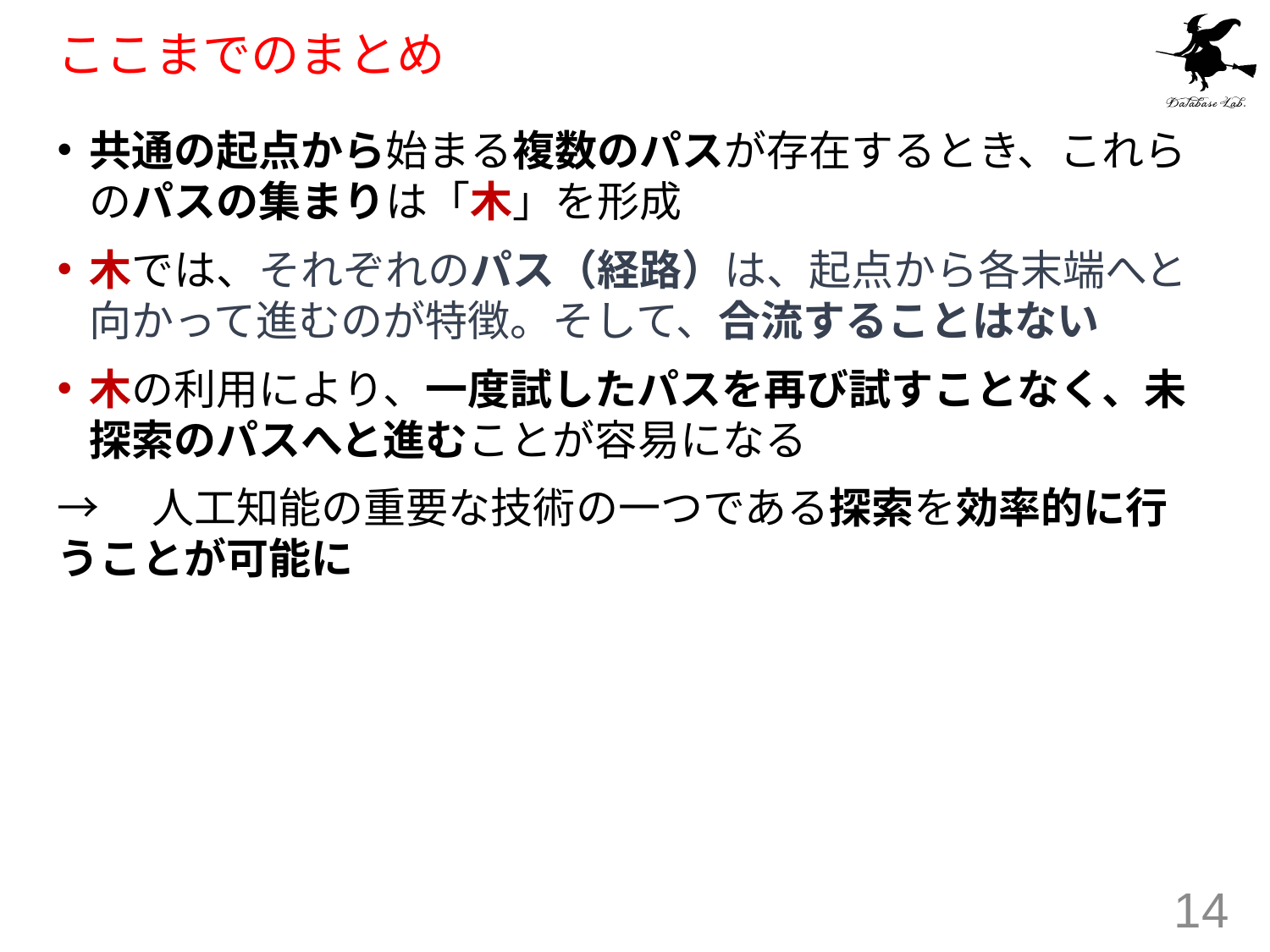

# ここまでのまとめ
共通の起点から始まる複数のパスが存在するとき、これらのパスの集まりは「木」を形成
木では、それぞれのパス（経路）は、起点から各末端へと向かって進むのが特徴。そして、合流することはない
木の利用により、一度試したパスを再び試すことなく、未探索のパスへと進むことが容易になる
→　人工知能の重要な技術の一つである探索を効率的に行うことが可能に
14